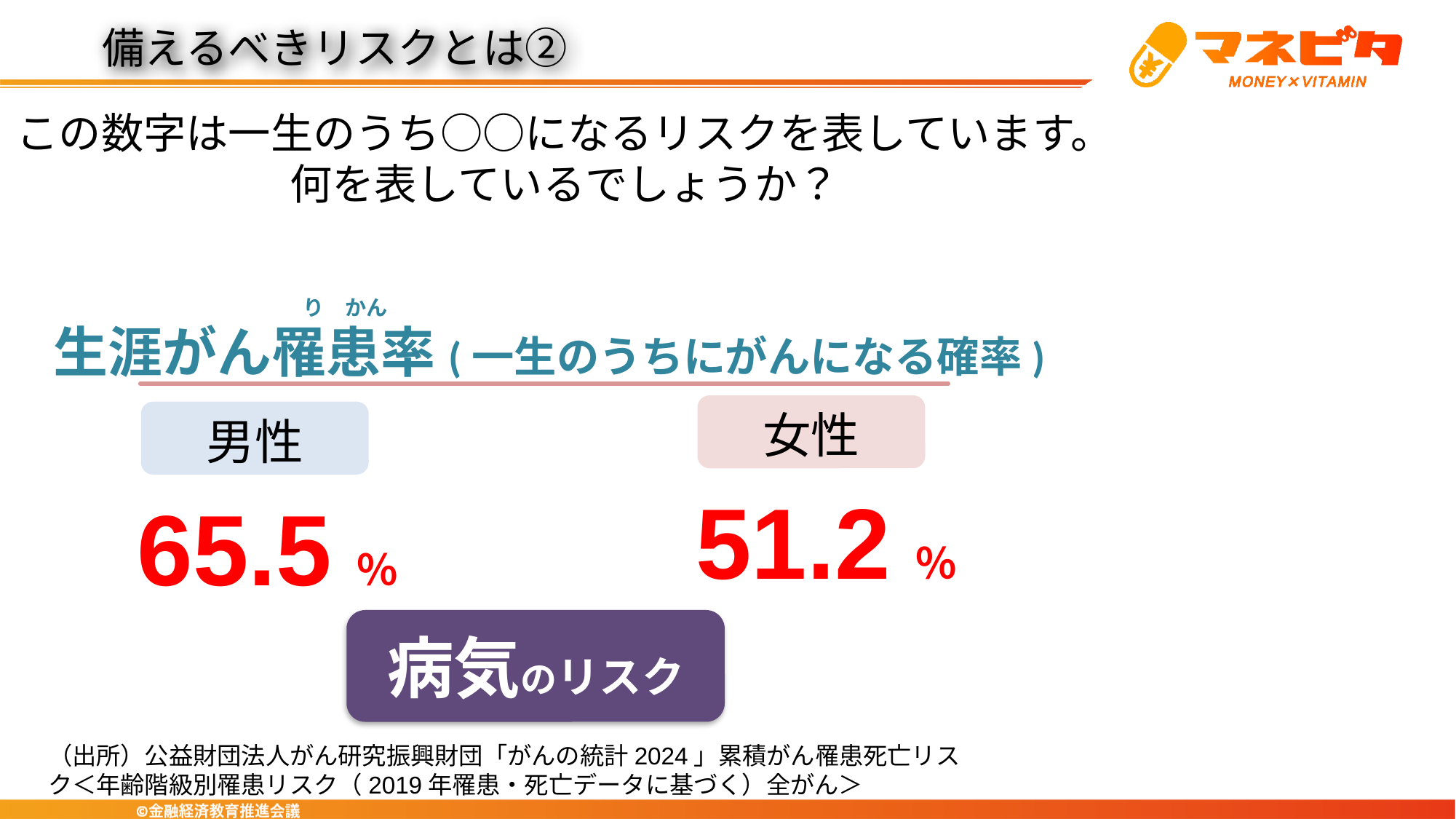

備えるべきリスクとは②
この数字は一生のうち○○になるリスクを表しています。
何を表しているでしょうか？
り　かん
生涯がん罹患率(一生のうちにがんになる確率)
女性
男性
51.2％
65.5％
病気のリスク

（出所）公益財団法人がん研究振興財団「がんの統計2024」累積がん罹患死亡リスク＜年齢階級別罹患リスク（2019年罹患・死亡データに基づく）全がん＞